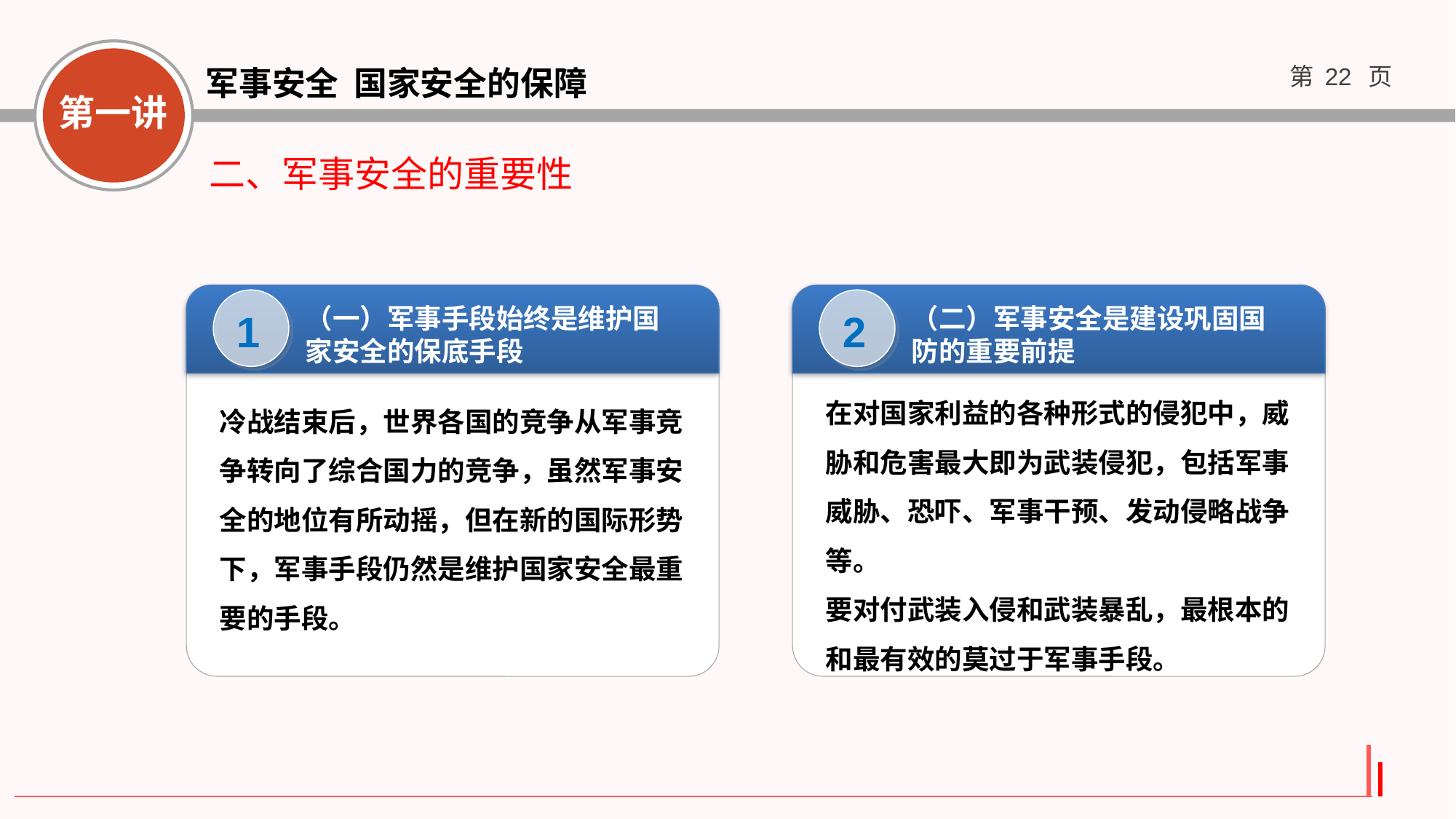

二、军事安全的重要性

1
（一）军事手段始终是维护国家安全的保底手段
冷战结束后，世界各国的竞争从军事竞争转向了综合国力的竞争，虽然军事安全的地位有所动摇，但在新的国际形势下，军事手段仍然是维护国家安全最重要的手段。

2
（二）军事安全是建设巩固国防的重要前提
在对国家利益的各种形式的侵犯中，威胁和危害最大即为武装侵犯，包括军事威胁、恐吓、军事干预、发动侵略战争等。
要对付武装入侵和武装暴乱，最根本的和最有效的莫过于军事手段。